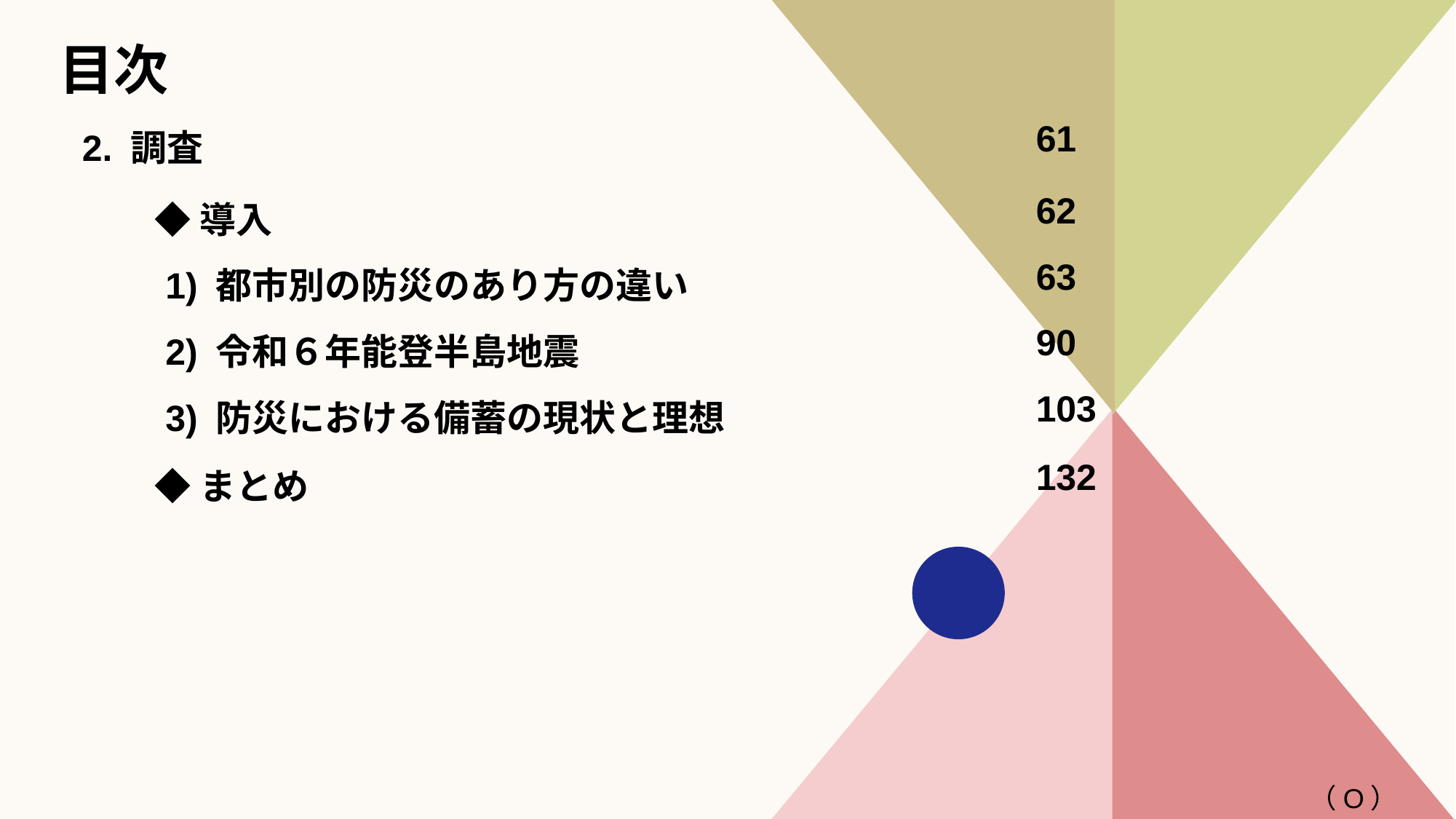

# 目次
| 2. 調査 | 61 |
| --- | --- |
| ◆ 導入 | 62 |
| 1) 都市別の防災のあり方の違い | 63 |
| 2) 令和６年能登半島地震 | 90 |
| 3) 防災における備蓄の現状と理想 | 103 |
| ◆ まとめ | 132 |
|  |  |
|  |  |
（O）